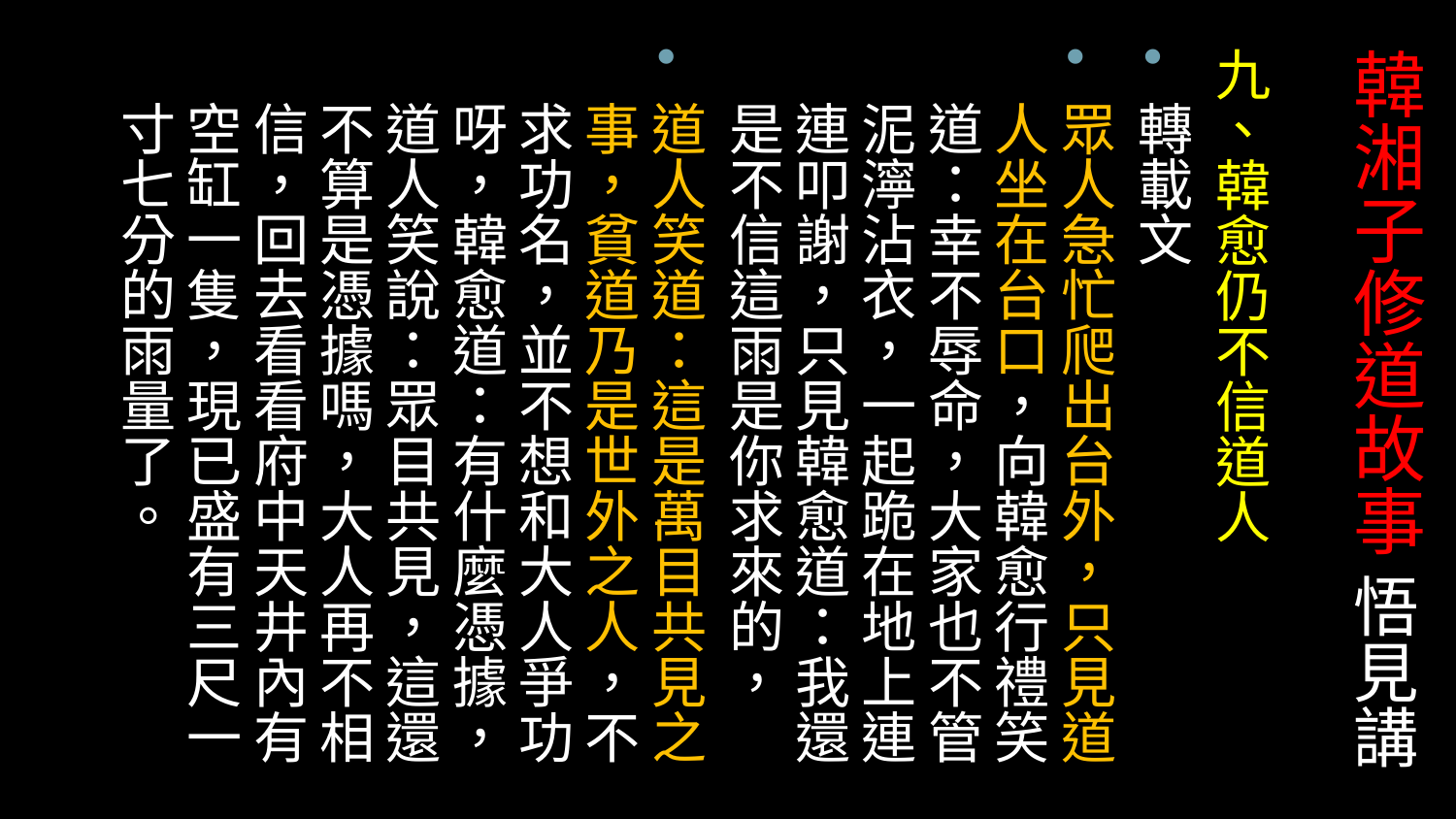

# 韓湘子修道故事 悟見講
九、韓愈仍不信道人
轉載文
眾人急忙爬出台外，只見道人坐在台口，向韓愈行禮笑道：幸不辱命，大家也不管泥濘沾衣，一起跪在地上連連叩謝，只見韓愈道：我還是不信這雨是你求來的，
道人笑道：這是萬目共見之事，貧道乃是世外之人，不求功名，並不想和大人爭功呀，韓愈道：有什麼憑據，道人笑說：眾目共見，這還不算是憑據嗎，大人再不相信，回去看看府中天井內有空缸一隻，現已盛有三尺一寸七分的雨量了。